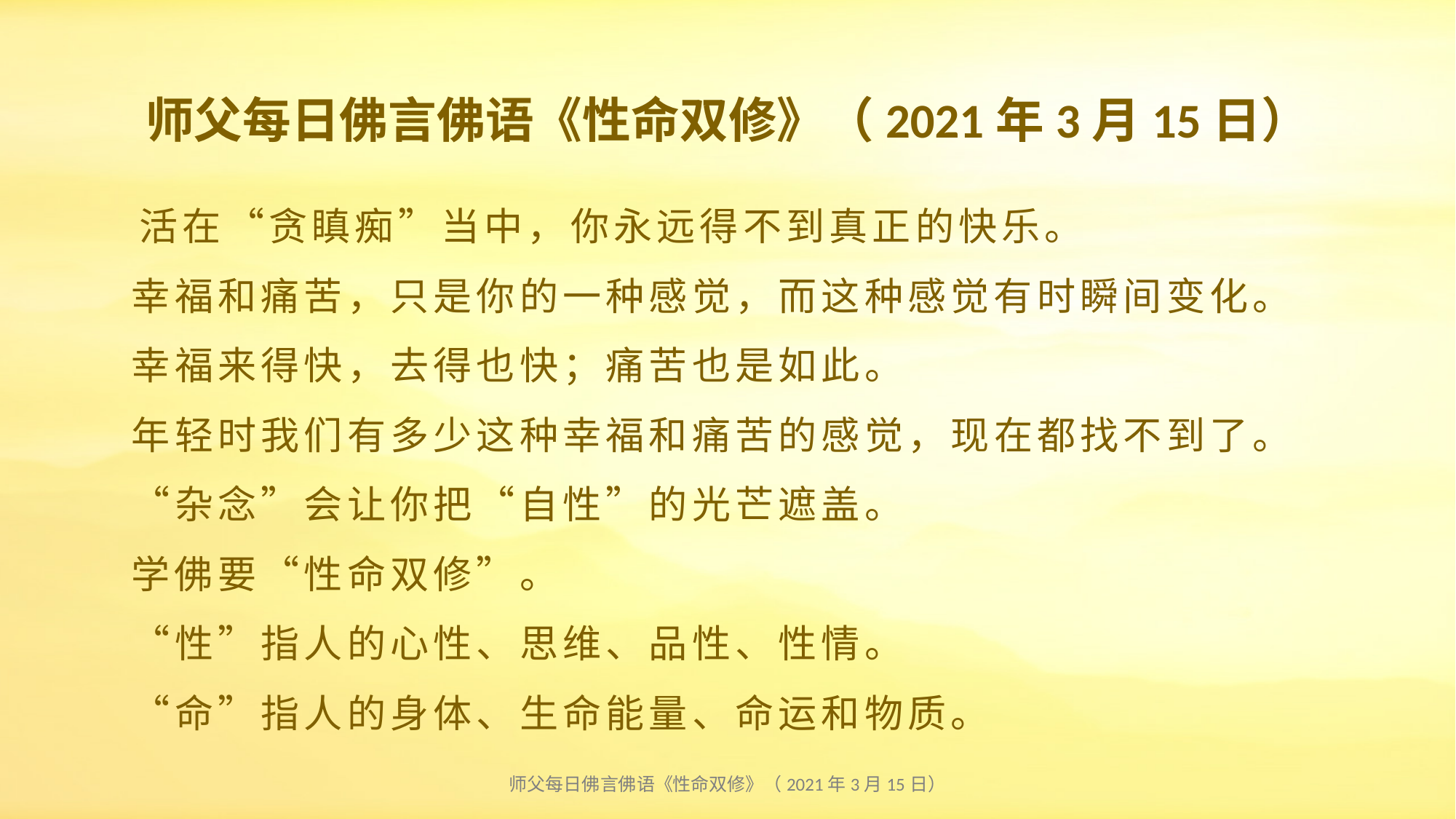

师父每日佛言佛语《性命双修》（2021年3月15日）
# 活在“贪瞋痴”当中，你永远得不到真正的快乐。 幸福和痛苦，只是你的一种感觉，而这种感觉有时瞬间变化。 幸福来得快，去得也快；痛苦也是如此。 年轻时我们有多少这种幸福和痛苦的感觉，现在都找不到了。 “杂念”会让你把“自性”的光芒遮盖。 学佛要“性命双修”。 “性”指人的心性、思维、品性、性情。 “命”指人的身体、生命能量、命运和物质。
师父每日佛言佛语《性命双修》（2021年3月15日）